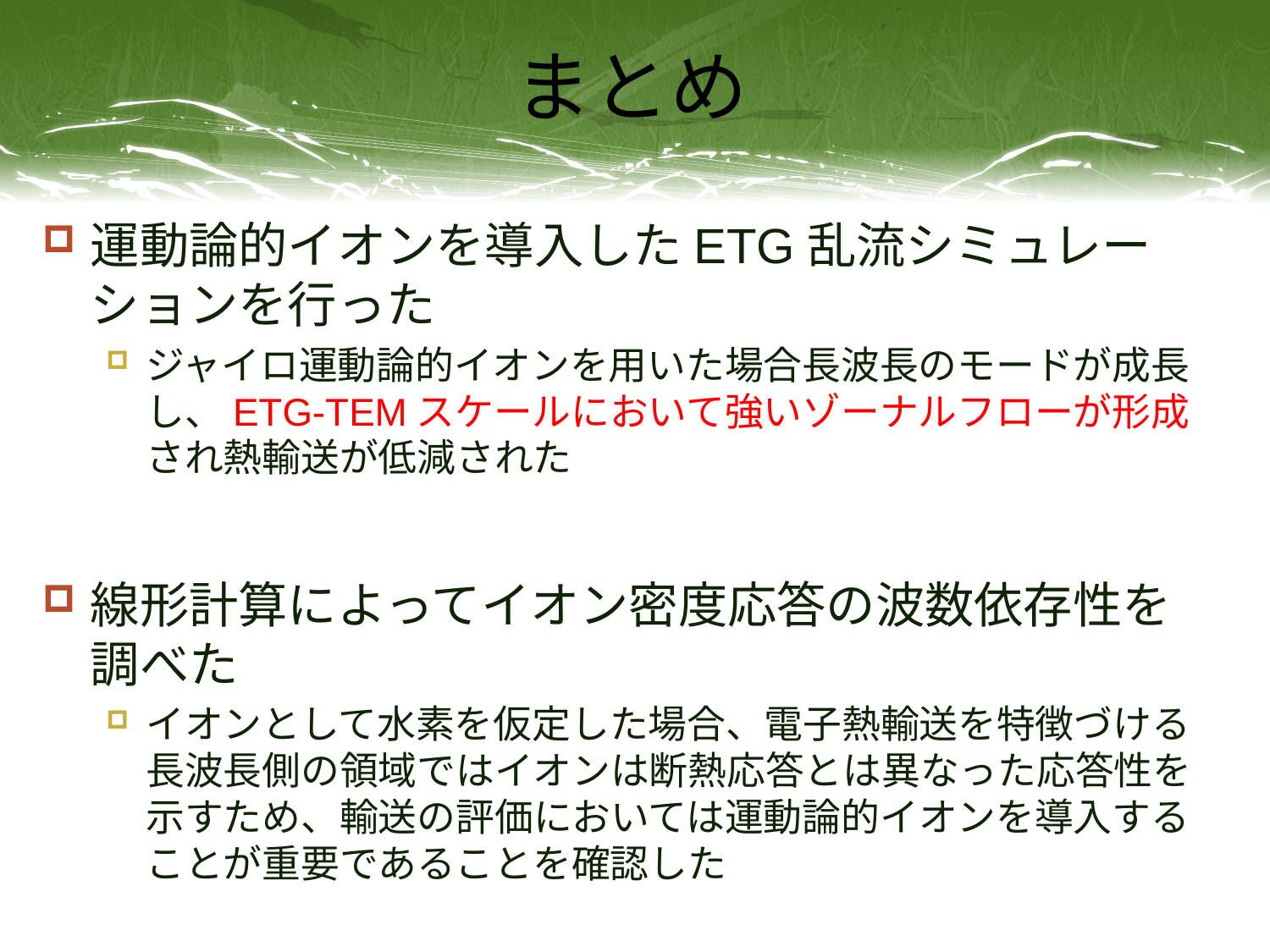

# まとめ
運動論的イオンを導入したETG乱流シミュレーションを行った
ジャイロ運動論的イオンを用いた場合長波長のモードが成長し、ETG-TEMスケールにおいて強いゾーナルフローが形成され熱輸送が低減された

線形計算によってイオン密度応答の波数依存性を調べた
イオンとして水素を仮定した場合、電子熱輸送を特徴づける長波長側の領域ではイオンは断熱応答とは異なった応答性を示すため、輸送の評価においては運動論的イオンを導入することが重要であることを確認した